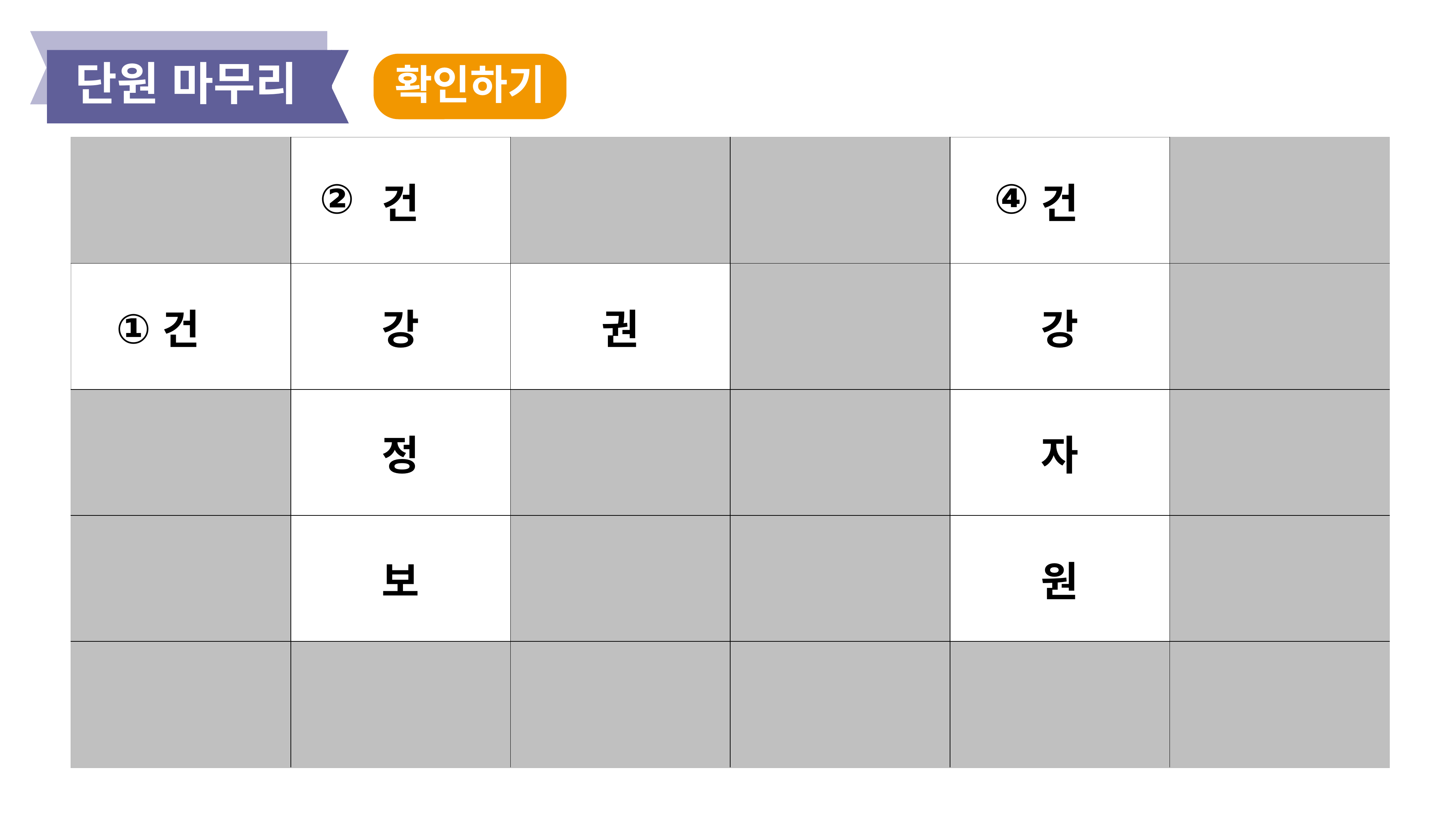

단원 마무리

확인하기
|  | 건 |  |  | 건 |  |
| --- | --- | --- | --- | --- | --- |
| 건 | 강 | 권 |  | 강 |  |
|  | 정 |  |  | 자 |  |
|  | 보 |  |  | 원 |  |
|  |  |  |  |  |  |
②
④
①